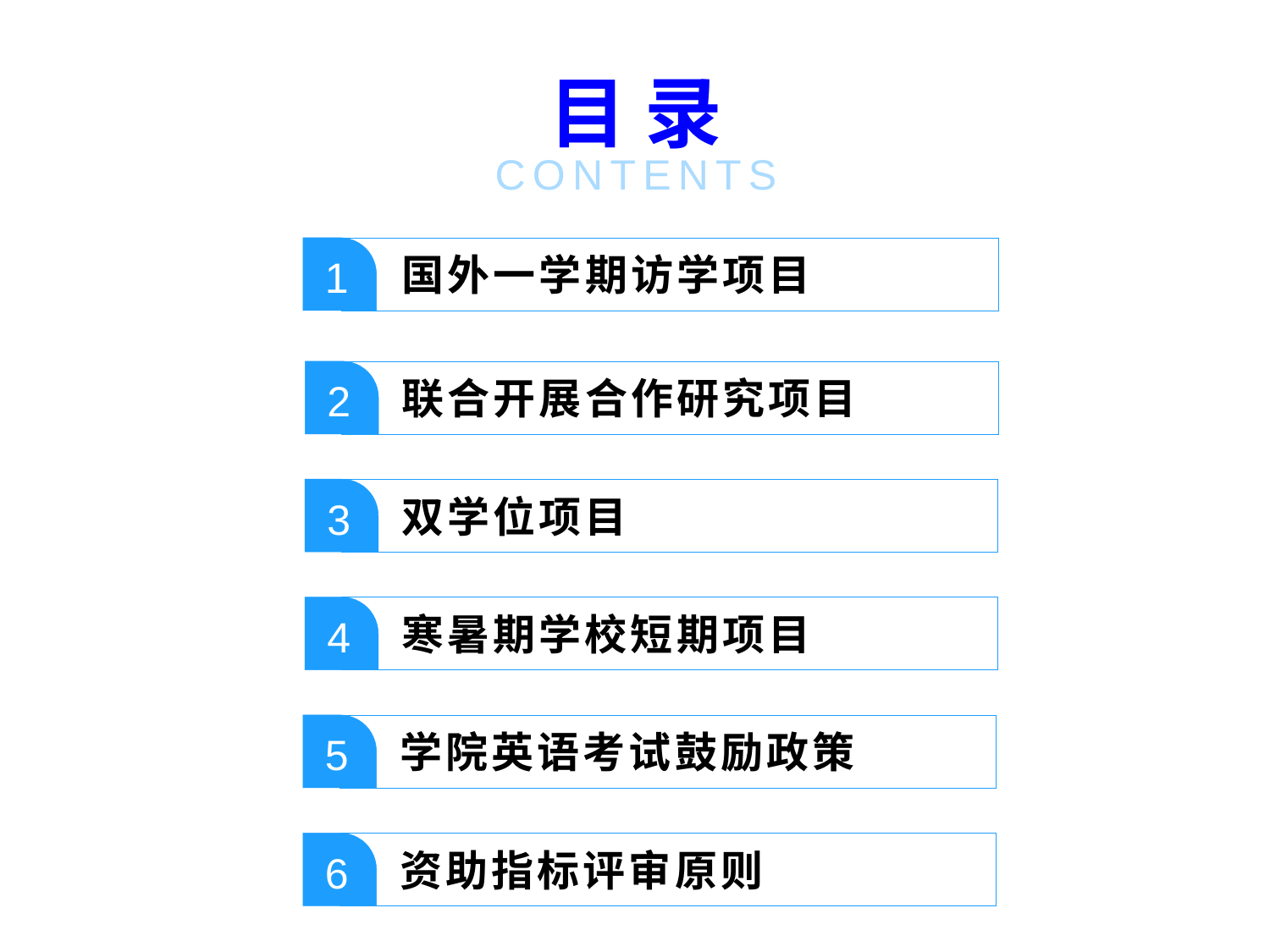

目 录
CONTENTS
1
国外一学期访学项目
2
联合开展合作研究项目
3
双学位项目
4
寒暑期学校短期项目
5
学院英语考试鼓励政策
6
资助指标评审原则